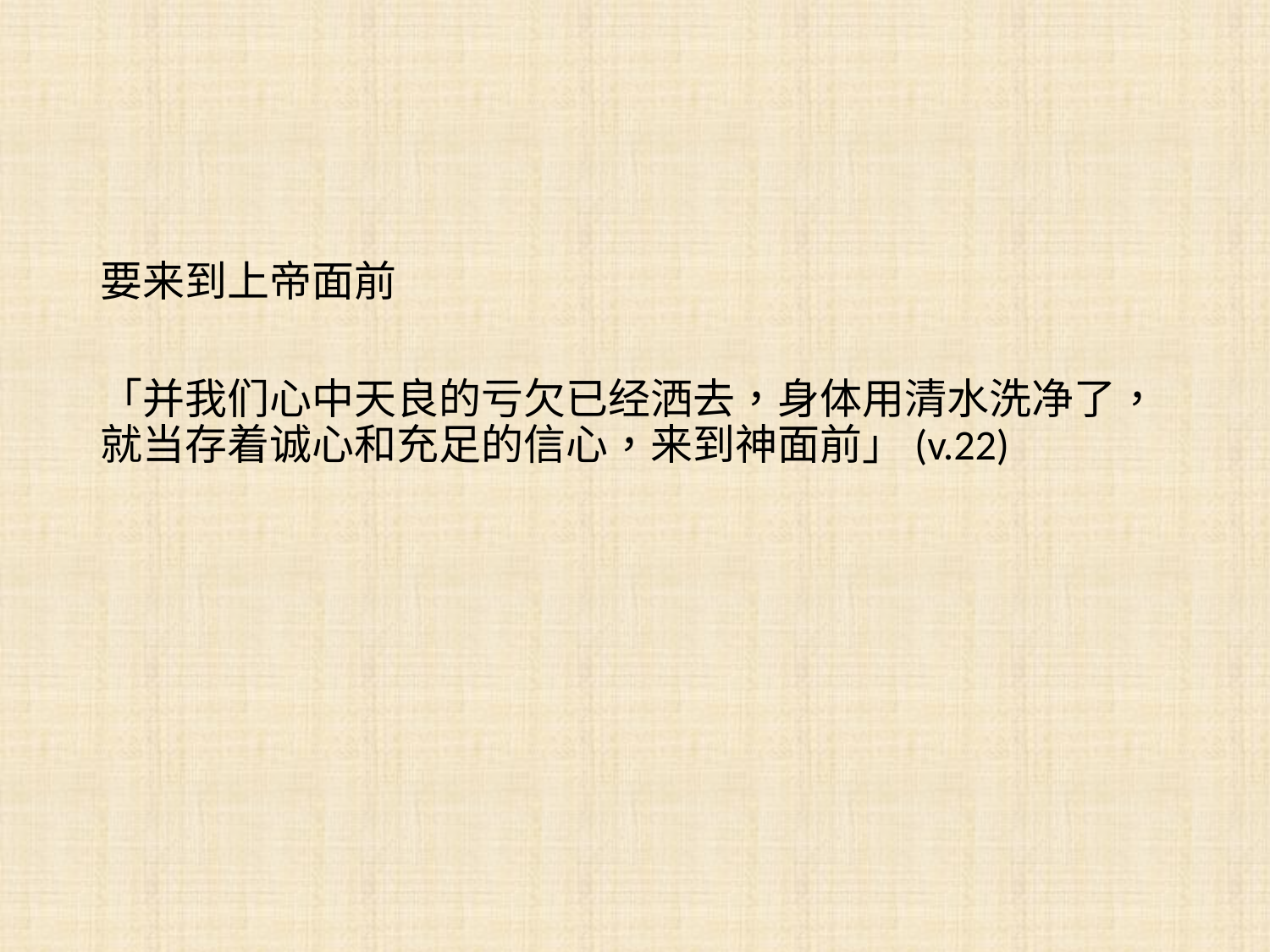

#
要来到上帝面前

「并我们心中天良的亏欠已经洒去，身体用清水洗净了，就当存着诚心和充足的信心，来到神面前」(v.22)